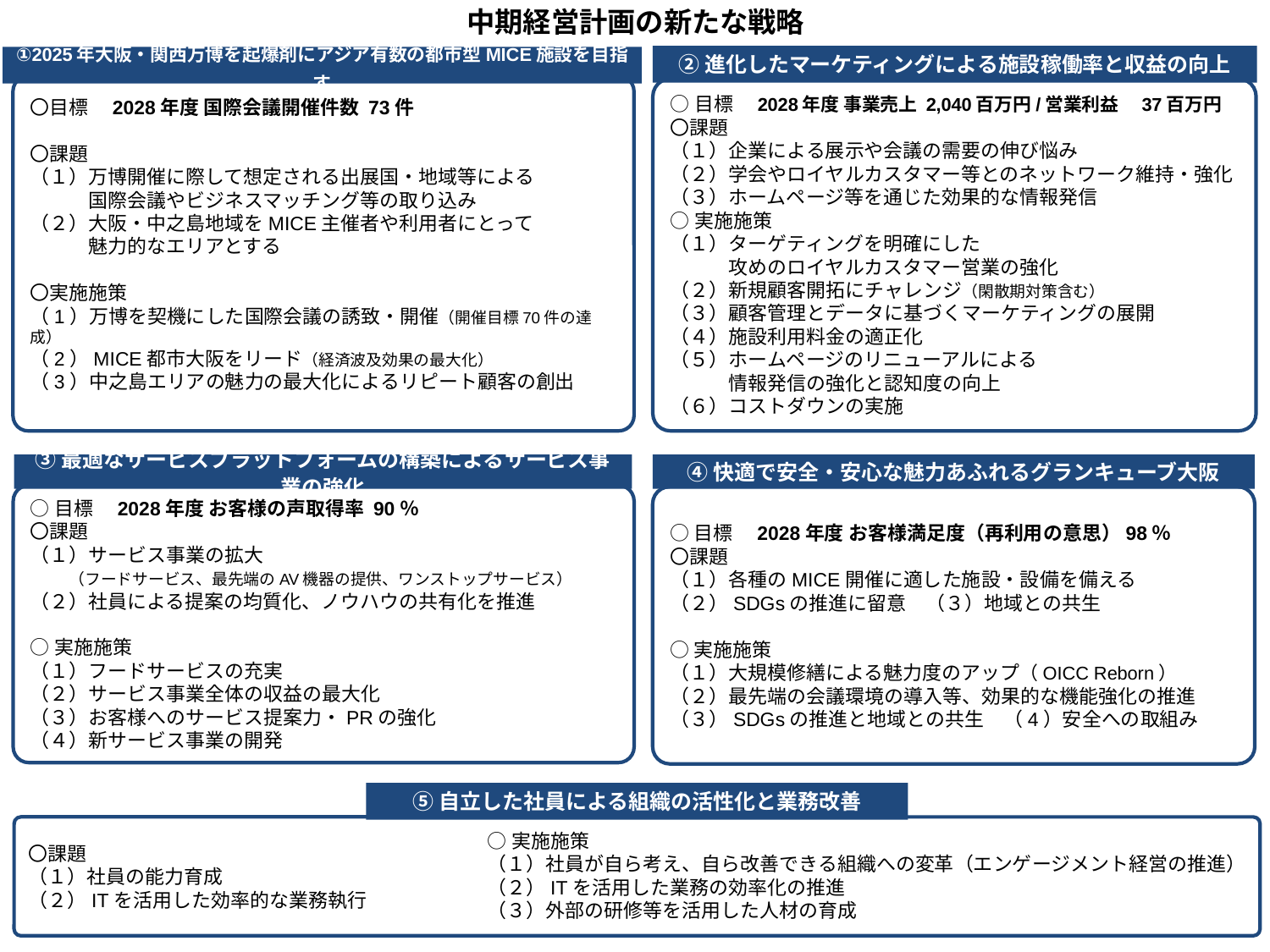

中期経営計画の新たな戦略
②進化したマーケティングによる施設稼働率と収益の向上
①2025年大阪・関西万博を起爆剤にアジア有数の都市型MICE施設を目指す

〇目標　2028年度 国際会議開催件数 73件

〇課題
（１）万博開催に際して想定される出展国・地域等による
　　　国際会議やビジネスマッチング等の取り込み
（２）大阪・中之島地域をMICE主催者や利用者にとって
　　　魅力的なエリアとする

〇実施施策
（1）万博を契機にした国際会議の誘致・開催（開催目標70件の達成）
（2）MICE都市大阪をリード（経済波及効果の最大化）
（3）中之島エリアの魅力の最大化によるリピート顧客の創出

○目標　2028年度 事業売上 2,040百万円/営業利益　37百万円
〇課題
（１）企業による展示や会議の需要の伸び悩み
（２）学会やロイヤルカスタマー等とのネットワーク維持・強化
（３）ホームページ等を通じた効果的な情報発信
○実施施策
（１）ターゲティングを明確にした
　　　攻めのロイヤルカスタマー営業の強化
（２）新規顧客開拓にチャレンジ（閑散期対策含む）
（３）顧客管理とデータに基づくマーケティングの展開
（４）施設利用料金の適正化
（５）ホームページのリニューアルによる
　　　情報発信の強化と認知度の向上
（６）コストダウンの実施

③最適なサービスプラットフォームの構築によるサービス事業の強化
④快適で安全・安心な魅力あふれるグランキューブ大阪
○目標　2028年度 お客様の声取得率 90％
〇課題
（１）サービス事業の拡大
　　（フードサービス、最先端のAV機器の提供、ワンストップサービス）
（２）社員による提案の均質化、ノウハウの共有化を推進

○実施施策
（１）フードサービスの充実
（２）サービス事業全体の収益の最大化
（３）お客様へのサービス提案力・PRの強化
（４）新サービス事業の開発

○目標　2028年度 お客様満足度（再利用の意思）98％
〇課題
（１）各種のMICE開催に適した施設・設備を備える
（２）SDGsの推進に留意　（３）地域との共生

○実施施策
（１）大規模修繕による魅力度のアップ（OICC Reborn）
（２）最先端の会議環境の導入等、効果的な機能強化の推進
（３）SDGsの推進と地域との共生　（4）安全への取組み

⑤自立した社員による組織の活性化と業務改善
〇課題
（１）社員の能力育成
（２）ITを活用した効率的な業務執行
○実施施策
（１）社員が自ら考え、自ら改善できる組織への変革（エンゲージメント経営の推進）
（２）ITを活用した業務の効率化の推進
（３）外部の研修等を活用した人材の育成